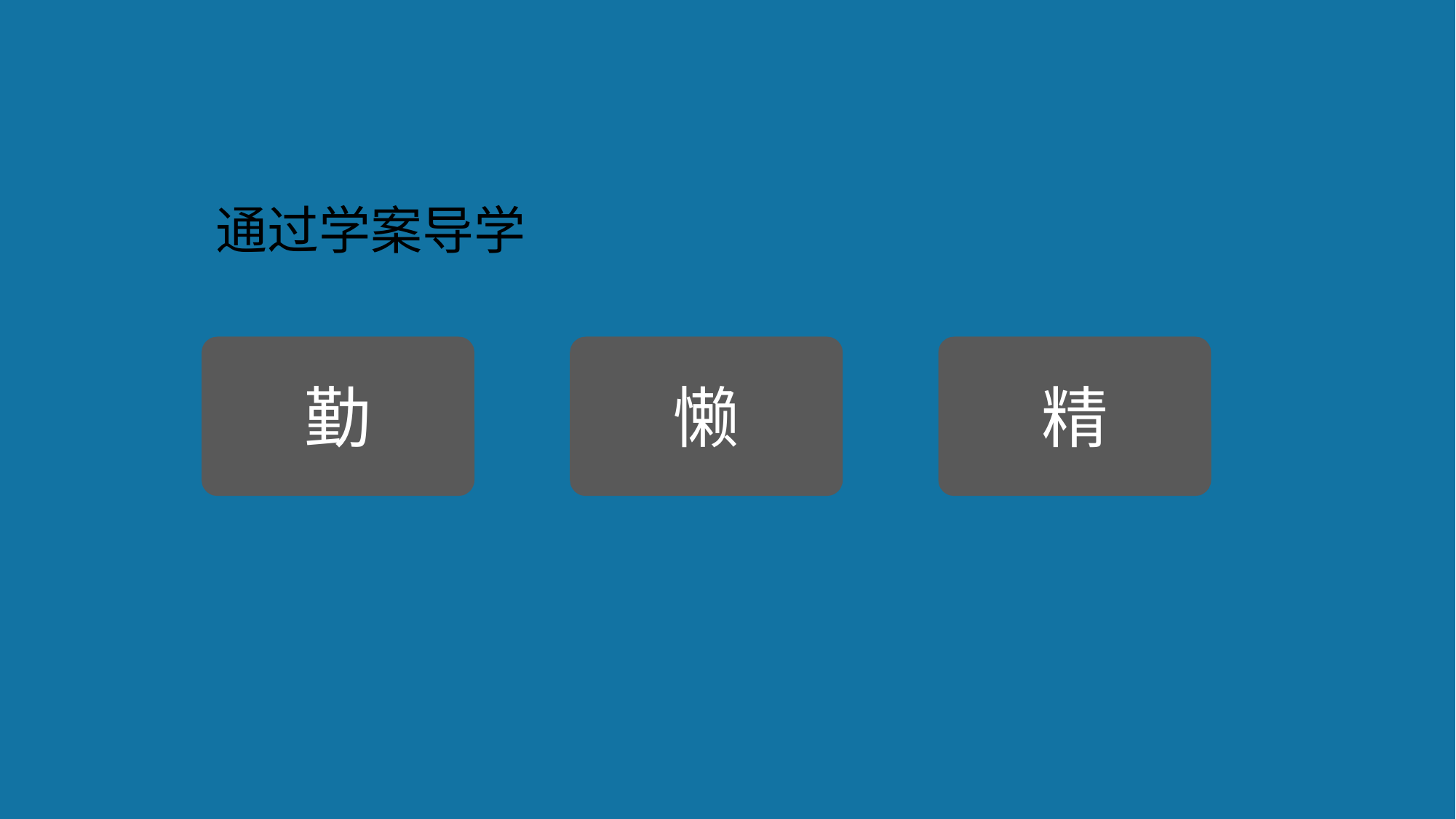

课堂教学
通过学案导学提高学生核心素养和解题技能

勤
懒
精
课前
课堂
课后